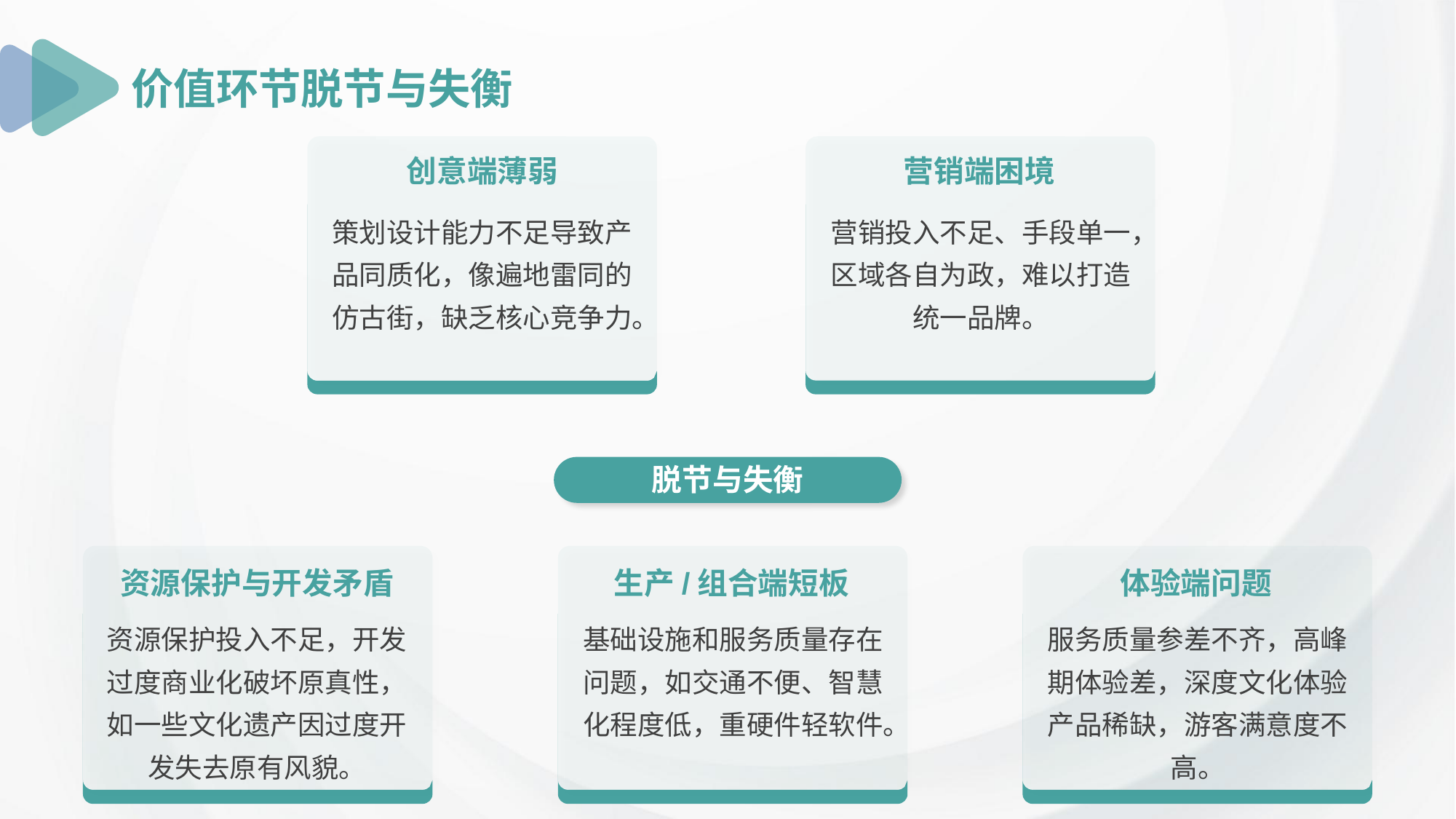

价值环节脱节与失衡

创意端薄弱
营销端困境
策划设计能力不足导致产品同质化，像遍地雷同的仿古街，缺乏核心竞争力。
营销投入不足、手段单一，区域各自为政，难以打造统一品牌。
脱节与失衡

资源保护与开发矛盾
生产/组合端短板
体验端问题
资源保护投入不足，开发过度商业化破坏原真性，如一些文化遗产因过度开发失去原有风貌。
基础设施和服务质量存在问题，如交通不便、智慧化程度低，重硬件轻软件。
服务质量参差不齐，高峰期体验差，深度文化体验产品稀缺，游客满意度不高。